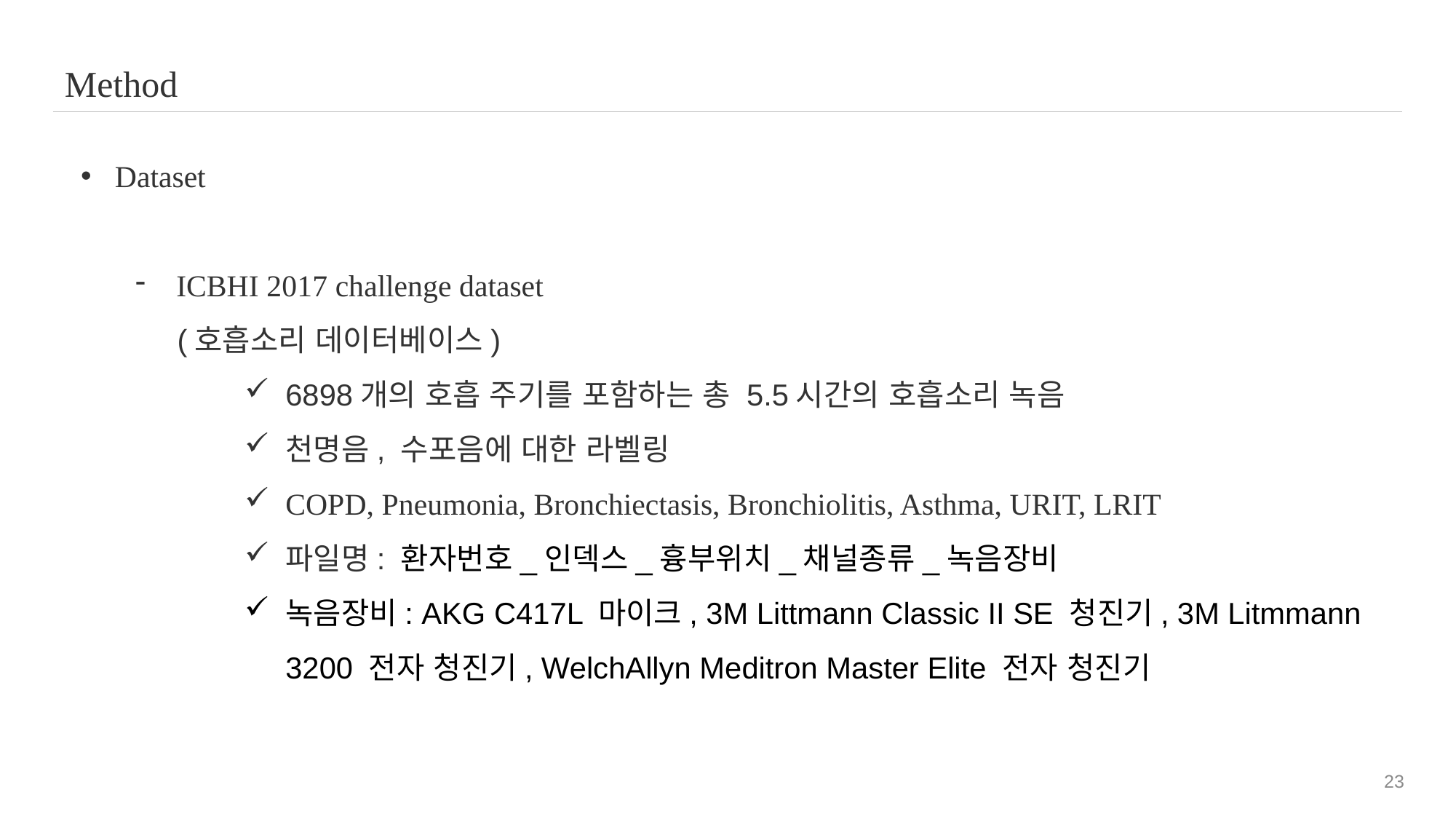

Method
Dataset

ICBHI 2017 challenge dataset
     (호흡소리 데이터베이스)
6898개의 호흡 주기를 포함하는 총 5.5시간의 호흡소리 녹음
천명음, 수포음에 대한 라벨링
COPD, Pneumonia, Bronchiectasis, Bronchiolitis, Asthma, URIT, LRIT
파일명: 환자번호_인덱스_흉부위치_채널종류_녹음장비
녹음장비: AKG C417L 마이크, 3M Littmann Classic II SE 청진기, 3M Litmmann 3200 전자 청진기, WelchAllyn Meditron Master Elite 전자 청진기

23